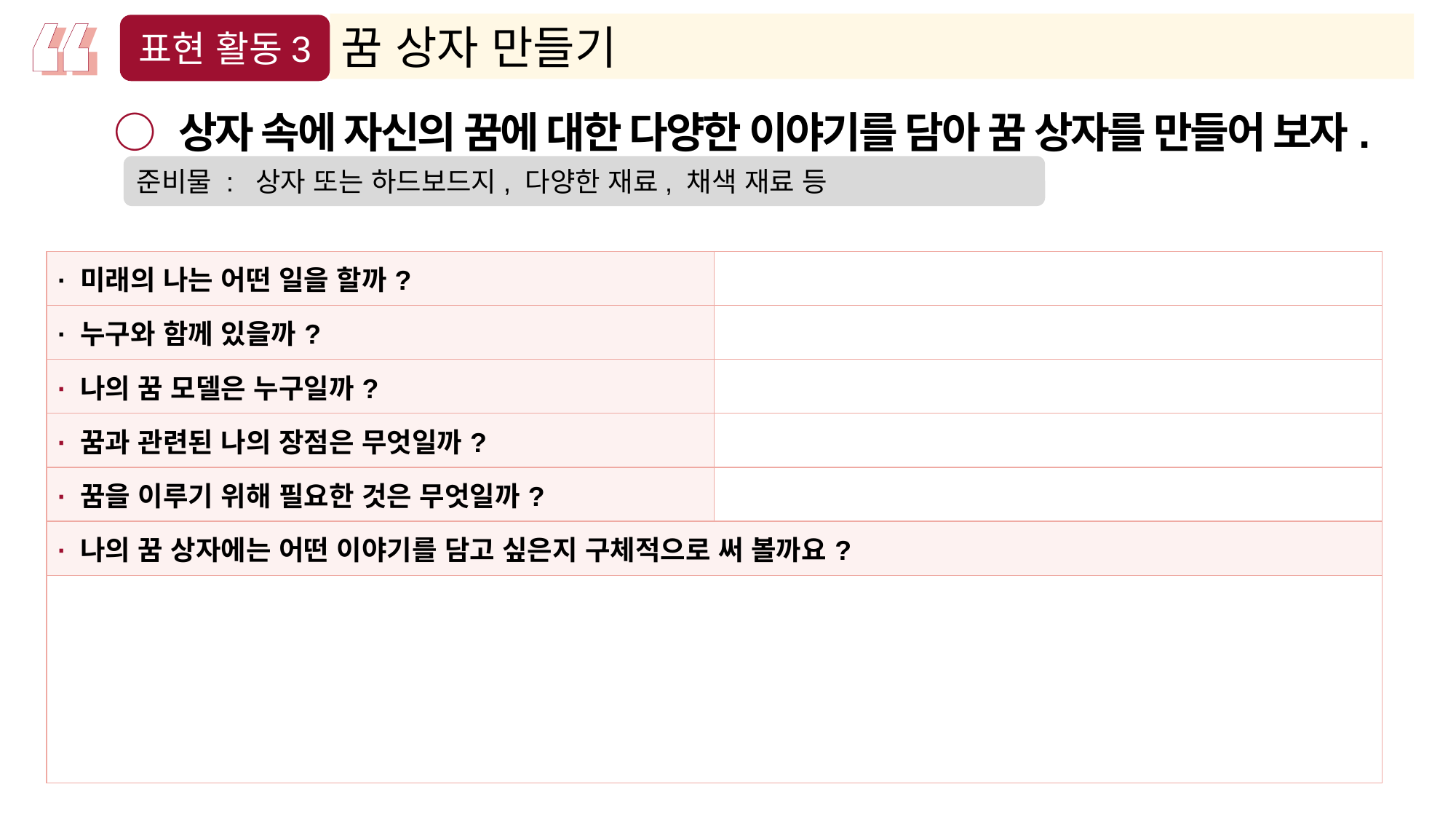

“
“
꿈 상자 만들기
표현 활동3
○ 상자 속에 자신의 꿈에 대한 다양한 이야기를 담아 꿈 상자를 만들어 보자.
준비물 :  상자 또는 하드보드지, 다양한 재료, 채색 재료 등
| · 미래의 나는 어떤 일을 할까? |  |
| --- | --- |
| · 누구와 함께 있을까? |  |
| · 나의 꿈 모델은 누구일까? |  |
| · 꿈과 관련된 나의 장점은 무엇일까? |  |
| · 꿈을 이루기 위해 필요한 것은 무엇일까? |  |
| · 나의 꿈 상자에는 어떤 이야기를 담고 싶은지 구체적으로 써 볼까요? |  |
|  |  |